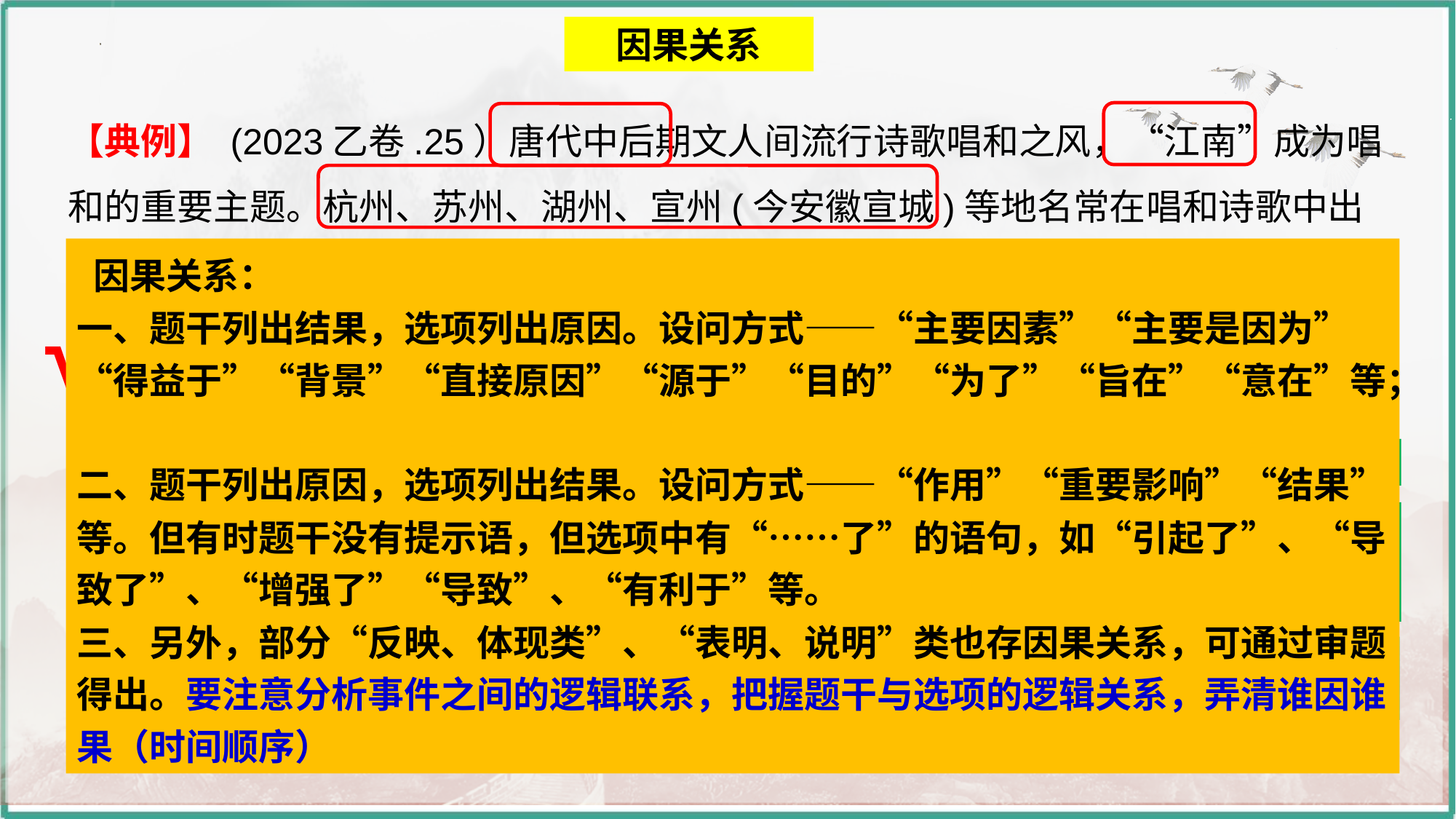

因果关系
【典例】 (2023乙卷.25）唐代中后期文人间流行诗歌唱和之风，“江南”成为唱和的重要主题。杭州、苏州、湖州、宣州(今安徽宣城)等地名常在唱和诗歌中出现。这种风尚
A．得益于稳定的地方秩序
B．缘于坊市制度的崩溃
C．助推山水田园诗的兴起

D．导致经济重心的南移

 因果关系：
一、题干列出结果，选项列出原因。设问方式——“主要因素”“主要是因为”“得益于”“背景”“直接原因”“源于”“目的”“为了”“旨在”“意在”等；
二、题干列出原因，选项列出结果。设问方式——“作用”“重要影响”“结果”等。但有时题干没有提示语，但选项中有“……了”的语句，如“引起了”、“导致了”、“增强了”“导致”、“有利于”等。
三、另外，部分“反映、体现类”、“表明、说明”类也存因果关系，可通过审题得出。要注意分析事件之间的逻辑联系，把握题干与选项的逻辑关系，弄清谁因谁果（时间顺序）
√
唐代中后期，北方安史之乱后形成藩镇割据局面，政局混乱；南方社会相对安定，经济获得持续发展，反映在文学领域就是以江南为主题，江南城市常在诗歌中出现。
“崩溃”绝对化，不符合史实，宋朝时坊市制度崩溃
“兴起” 不符合史实，山水田园诗起源于魏晋南北朝时期。主体不一致，题干材料的主体之一是“江南城市”，非“山水田园”的田野乡间
因果倒置。经济重心的南移，江南的稳定发展，促使文学领域以江南为主题的风尚形成